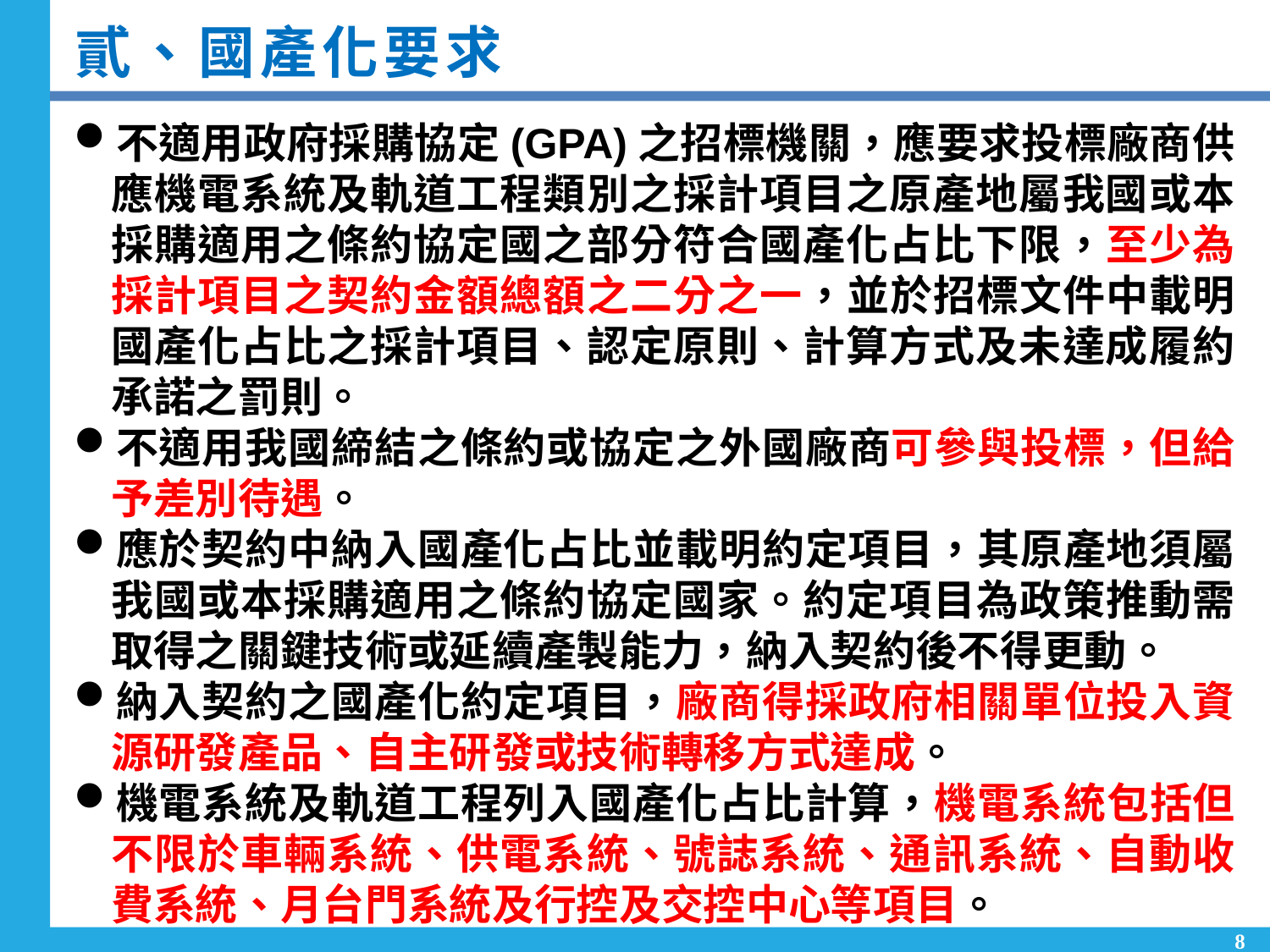

貳、國產化要求
SB01
SB02
SB10
SB13
共軌段
汐東捷運

SB14
SB15

北五堵

汐科
汐止區公所
八堵
SB10~SB15
SB
民生汐止線
SB01~SB15
基隆捷運

南港
樟樹灣
站間尖峰運量
班距／編組
共軌段班距
營運模式
分 期 建 設
1
汐東捷運

6分鐘

2,560
人/時

SB15站折返

6分鐘／短編組

SB10 – SB15

2
基隆捷運
加入營運
SB10 – SB15

6分鐘／短編組

7,190
人/時

每小時20列車容量限制
預留SB13站折返機制
3分鐘

7.5分鐘／長編組

南港 – 八堵

7.5分鐘／長編組

南港 – 北五堵

6分鐘／長編組

(全程車)
SB01 – SB15

11,700
人/時

每小時20列車容量限制
預留SB13站折返機制
3
全路網營運
(民汐+基捷)

3分鐘

5.4分鐘／長編組

SB02 – SB10

(區間車)
南港 – 八堵

7.5分鐘／長編組

南港 – 北五堵

7.5分鐘／長編組

不適用政府採購協定(GPA)之招標機關，應要求投標廠商供應機電系統及軌道工程類別之採計項目之原產地屬我國或本採購適用之條約協定國之部分符合國產化占比下限，至少為採計項目之契約金額總額之二分之一，並於招標文件中載明國產化占比之採計項目、認定原則、計算方式及未達成履約承諾之罰則。
不適用我國締結之條約或協定之外國廠商可參與投標，但給予差別待遇。
應於契約中納入國產化占比並載明約定項目，其原產地須屬我國或本採購適用之條約協定國家。約定項目為政策推動需取得之關鍵技術或延續產製能力，納入契約後不得更動。
納入契約之國產化約定項目，廠商得採政府相關單位投入資源研發產品、自主研發或技術轉移方式達成。
機電系統及軌道工程列入國產化占比計算，機電系統包括但不限於車輛系統、供電系統、號誌系統、通訊系統、自動收費系統、月台門系統及行控及交控中心等項目。